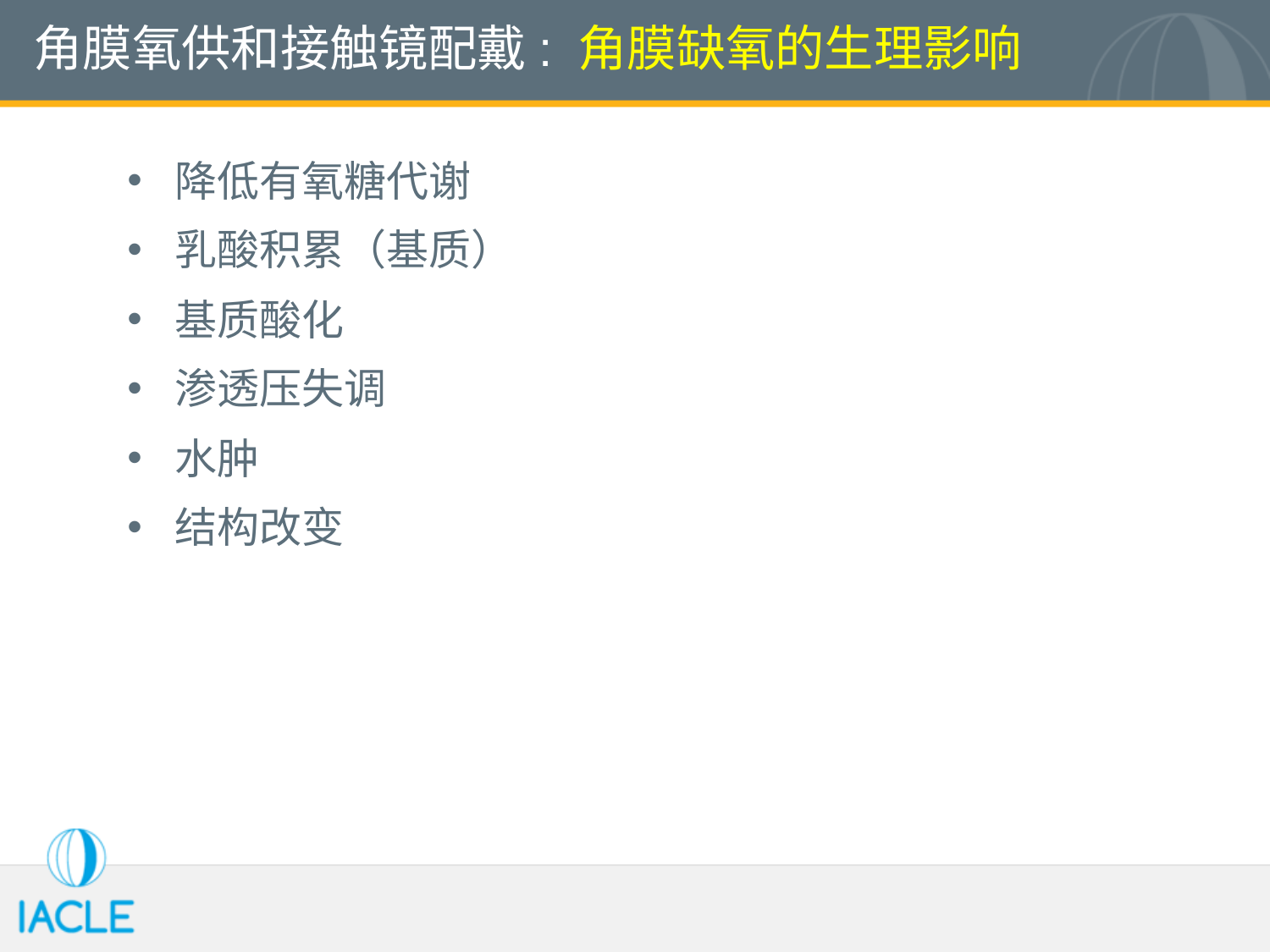

角膜氧供和接触镜配戴: 角膜缺氧的生理影响
降低有氧糖代谢
乳酸积累（基质）
基质酸化
渗透压失调
水肿
结构改变